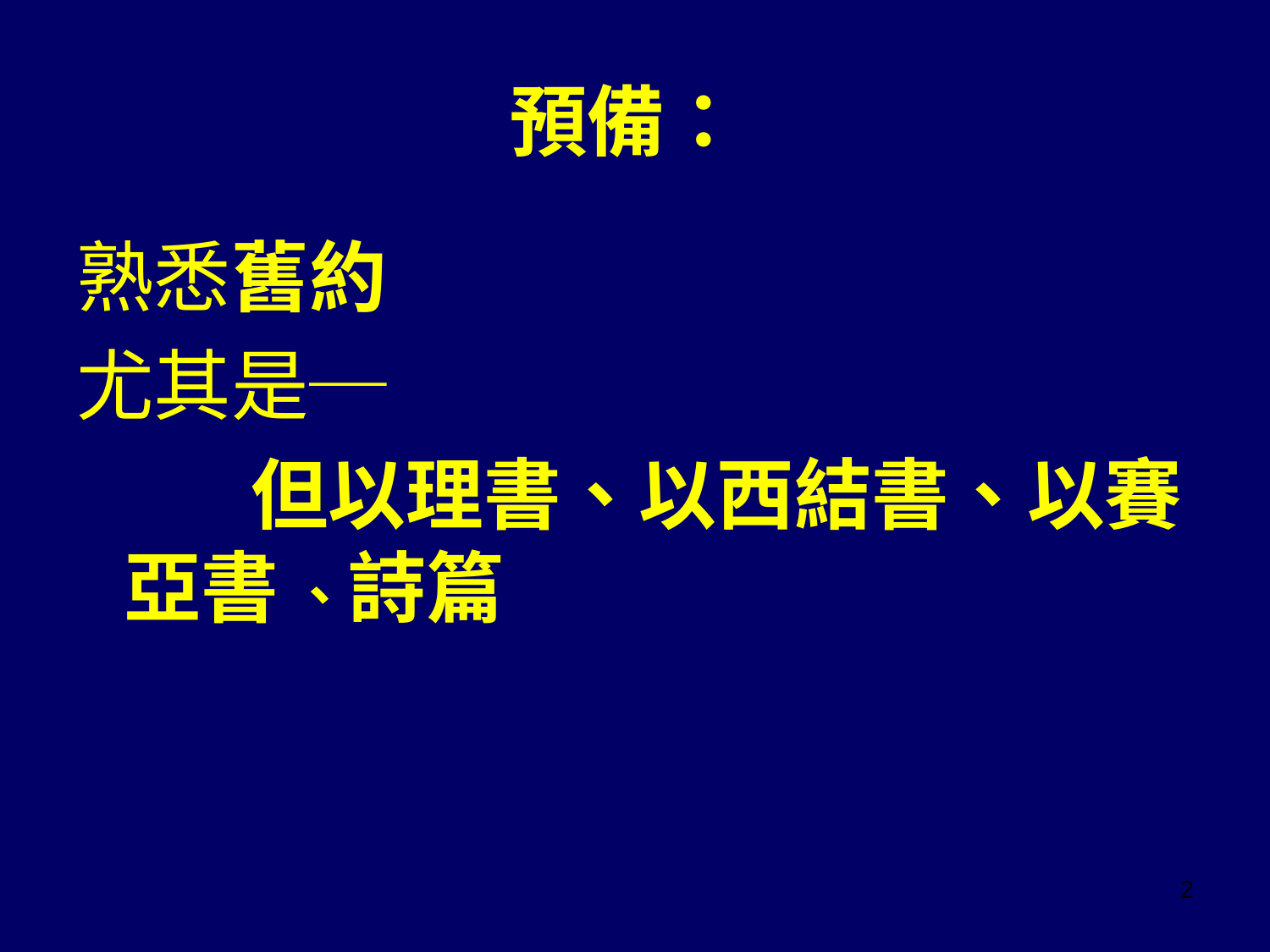

# 預備：
熟悉舊約
尤其是─
		但以理書、以西結書、以賽亞書 、詩篇
2